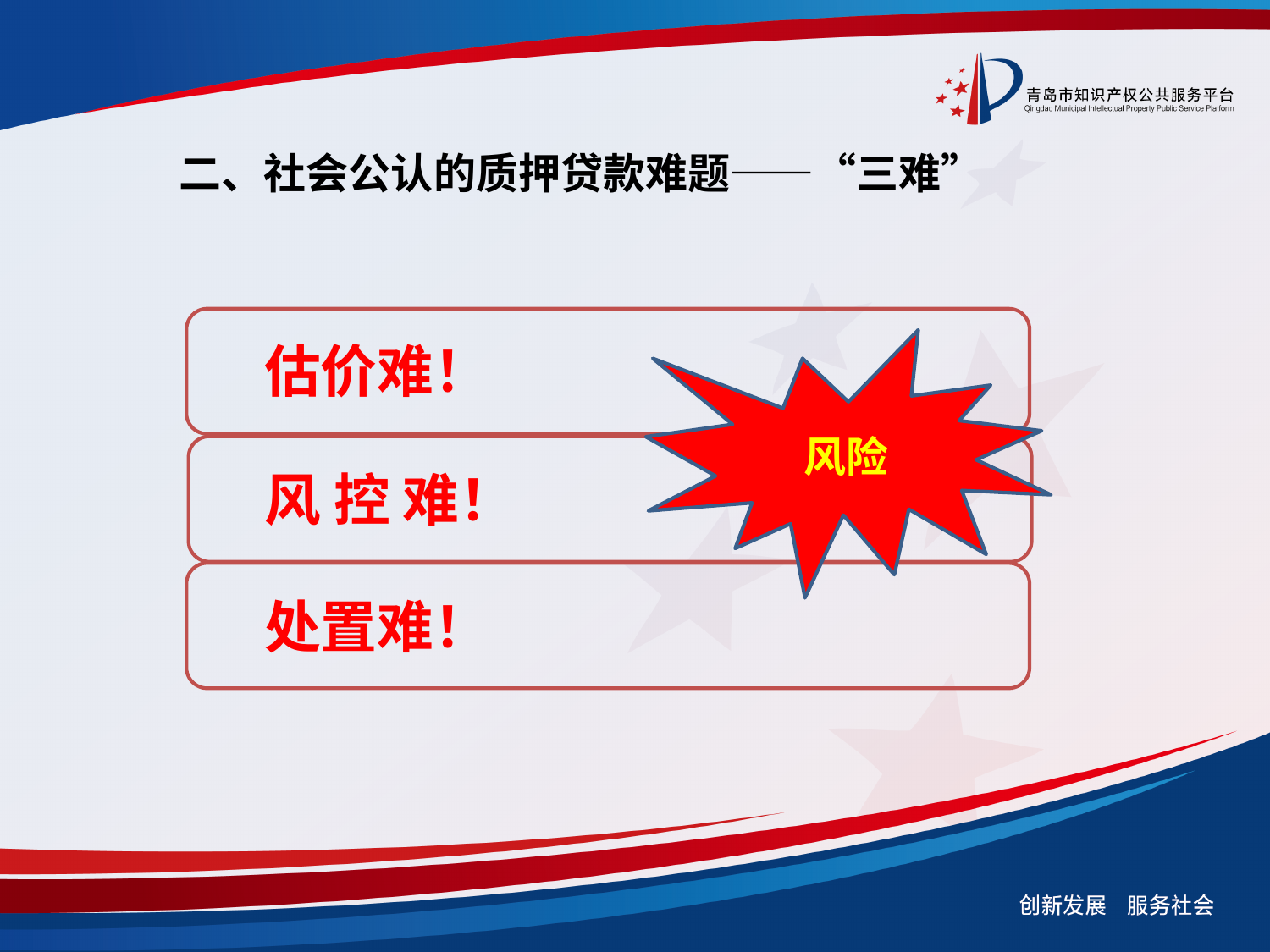

二、社会公认的质押贷款难题——“三难”

估价难！

风 控 难！

处置难！
风险